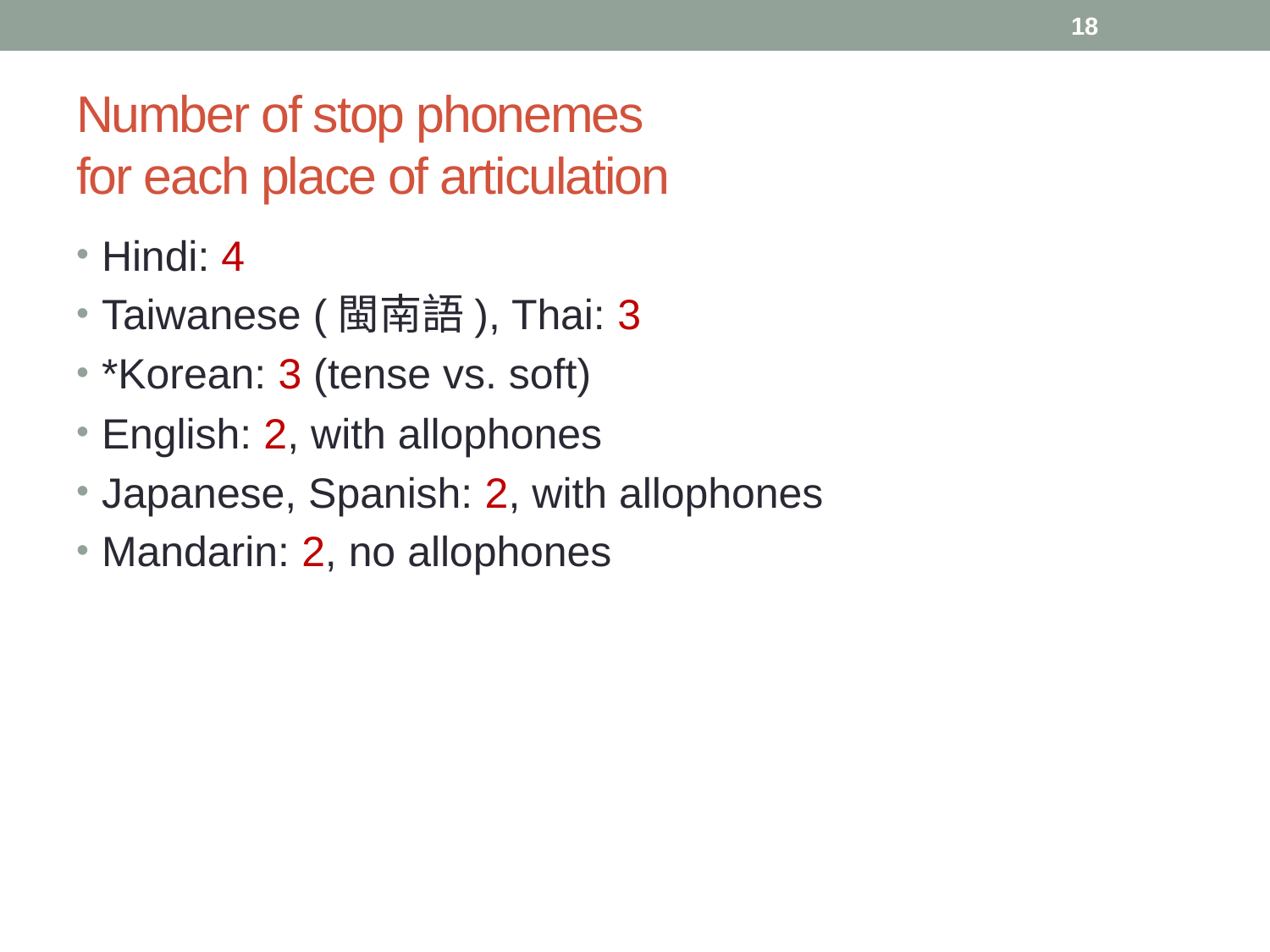

18
# Number of stop phonemes for each place of articulation
Hindi: 4
Taiwanese (閩南語), Thai: 3
*Korean: 3 (tense vs. soft)
English: 2, with allophones
Japanese, Spanish: 2, with allophones
Mandarin: 2, no allophones